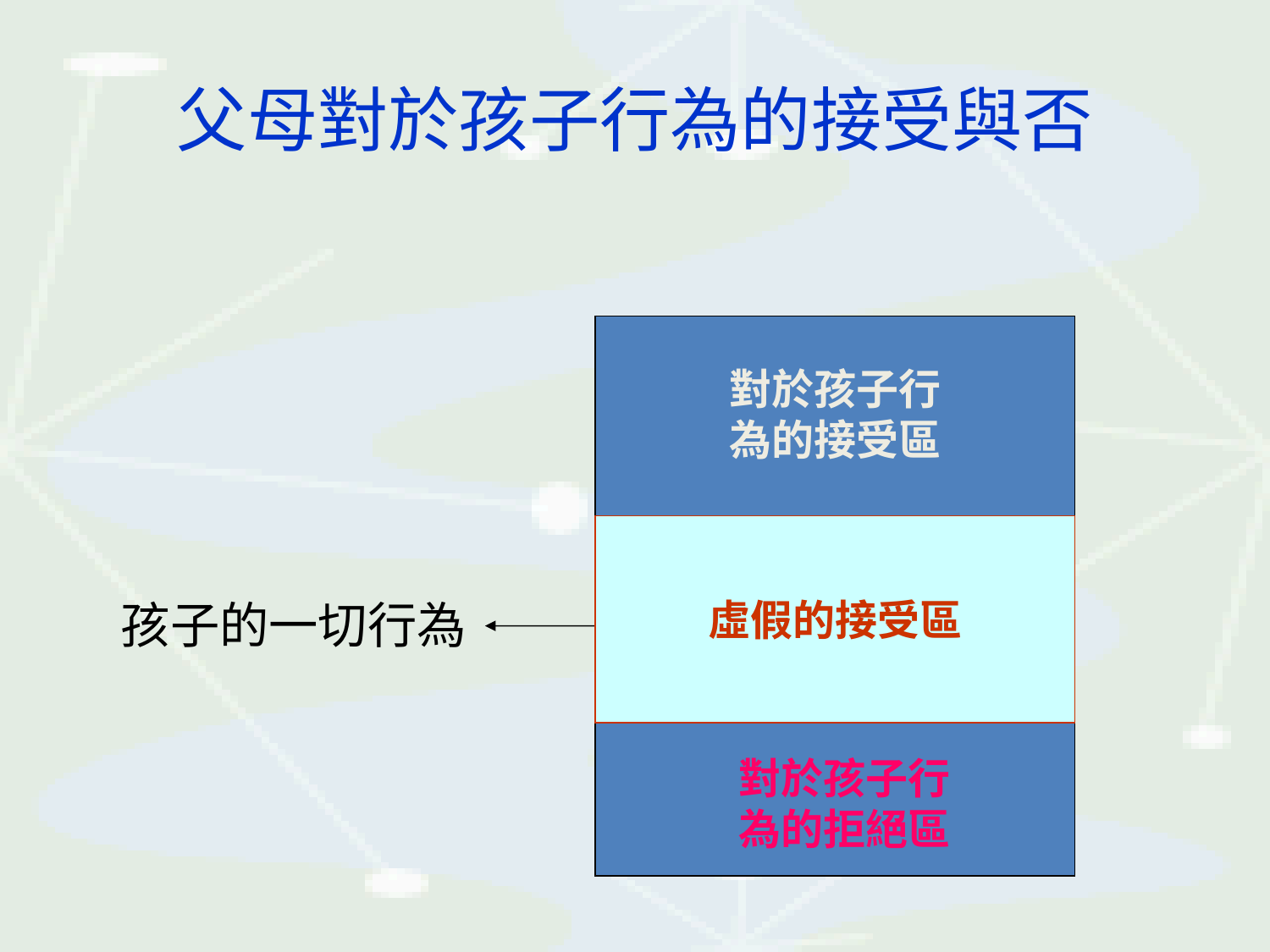

父母對於孩子行為的接受與否

對於孩子行為的接受區

虛假的接受區

孩子的一切行為

對於孩子行為的拒絕區